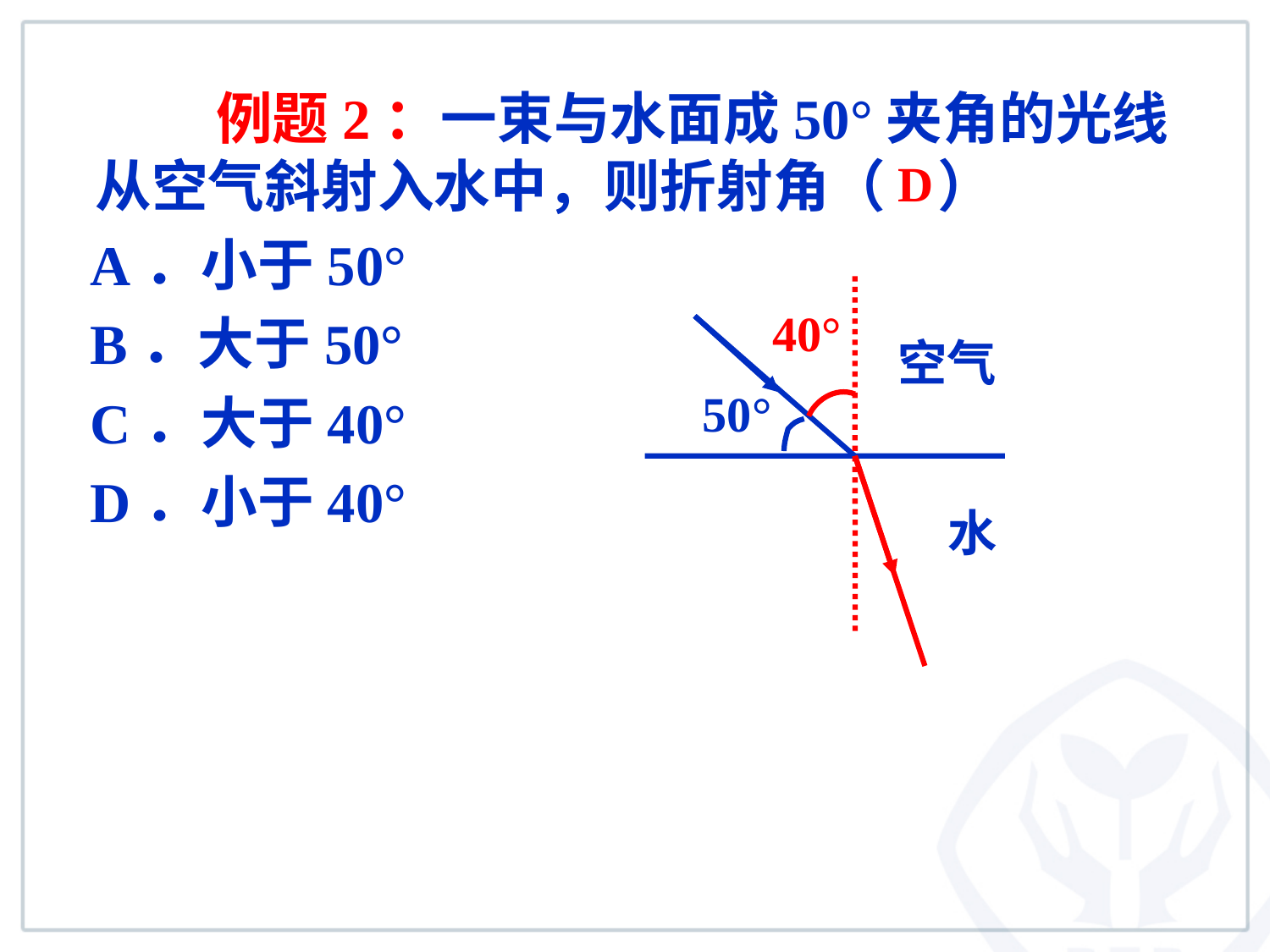

例题2：一束与水面成50°夹角的光线从空气斜射入水中，则折射角（    ）
   A．小于50°
   B．大于50°
   C．大于40°
   D．小于40°

D

40°

50°

空气
水